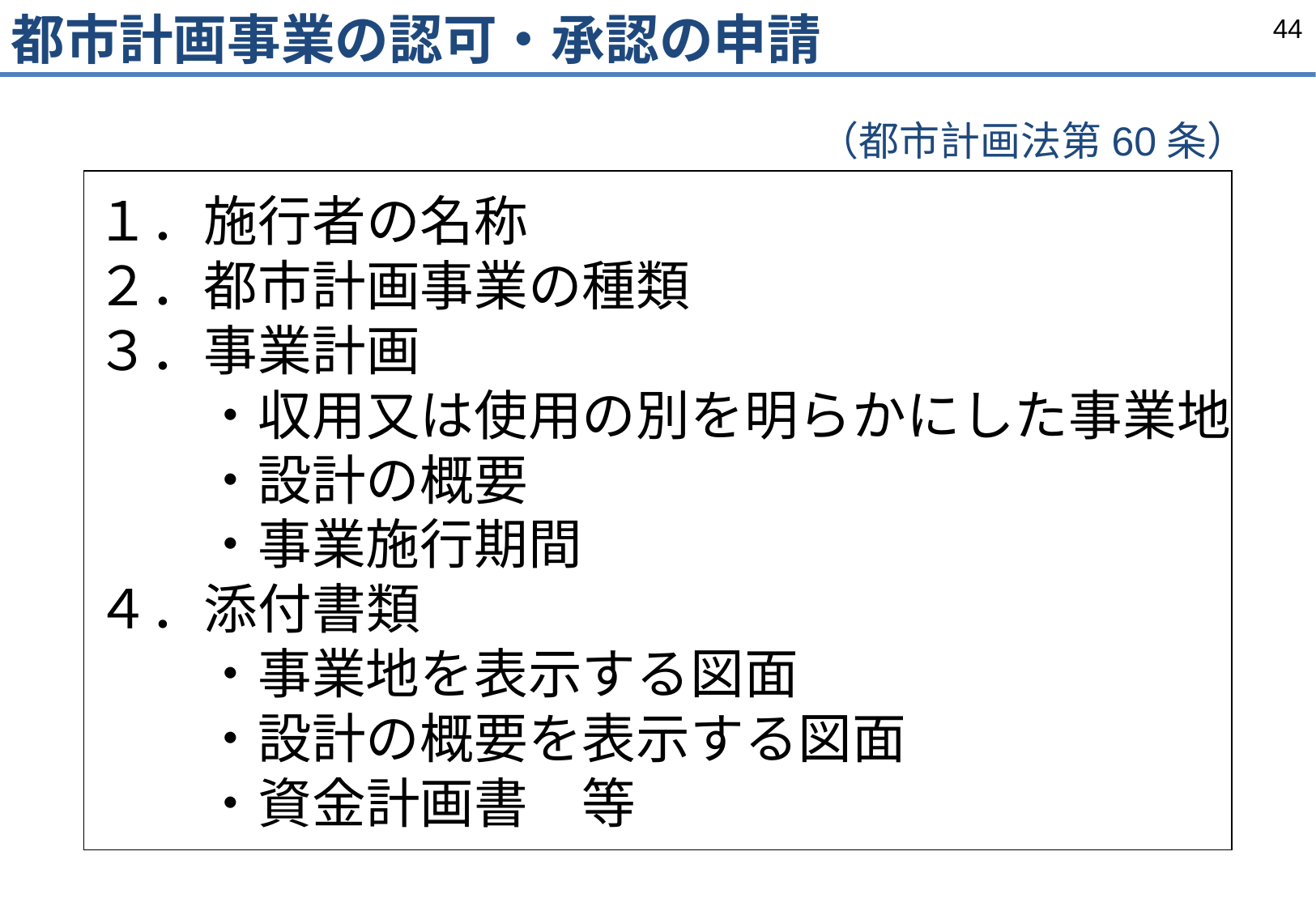

都市計画事業の認可・承認の申請
（都市計画法第60条）
１．施行者の名称
２．都市計画事業の種類
３．事業計画
　　・収用又は使用の別を明らかにした事業地
　　・設計の概要
　　・事業施行期間
４．添付書類
　　・事業地を表示する図面
　　・設計の概要を表示する図面
　　・資金計画書　等